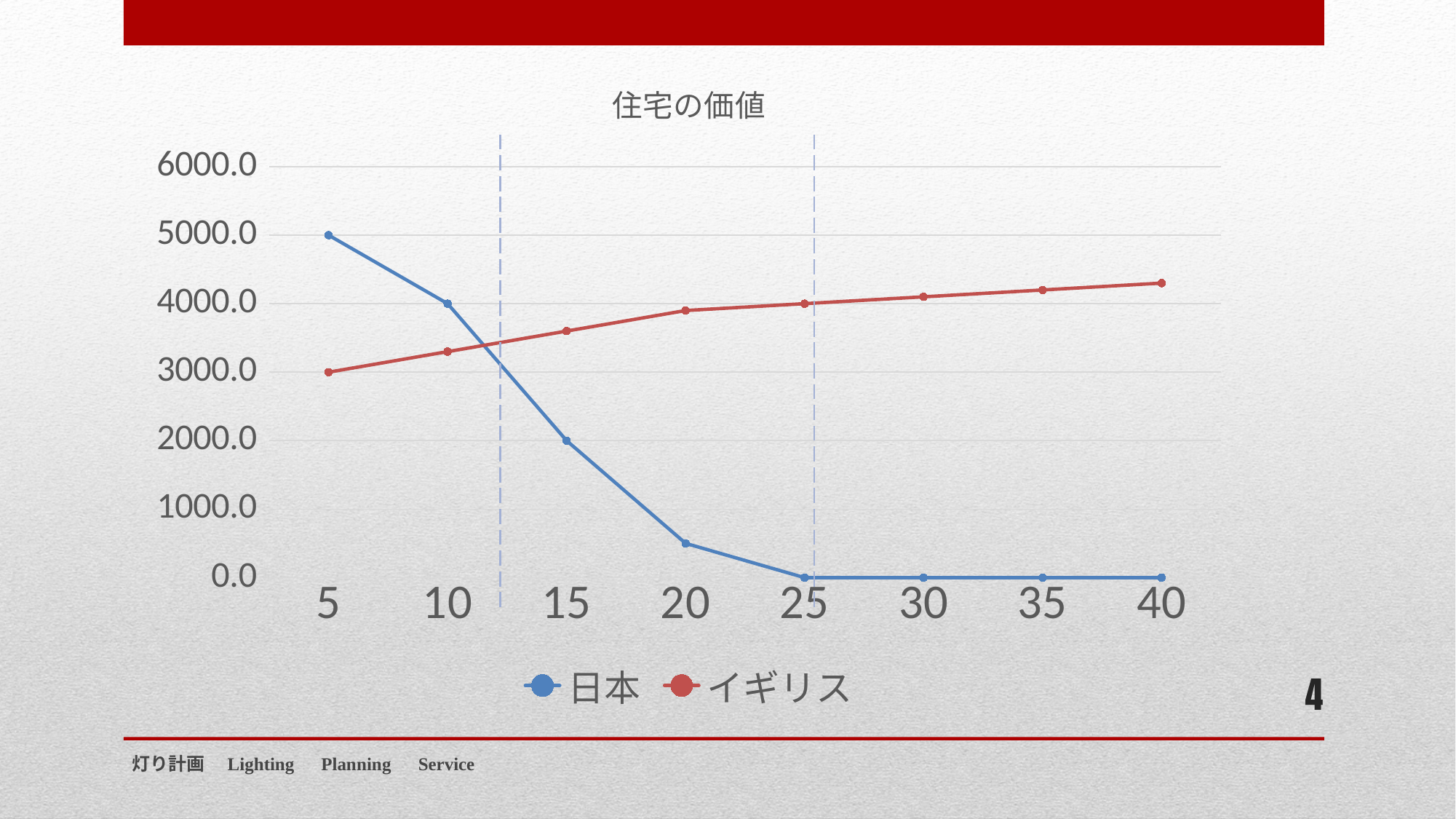

### Chart: 住宅の価値

| Category | 日本 | イギリス |
|---|---|---|
| 5 | 5000.0 | 3000.0 |
| 10 | 4000.0 | 3300.0 |
| 15 | 2000.0 | 3600.0 |
| 20 | 500.0 | 3900.0 |
| 25 | 0.0 | 4000.0 |
| 30 | 0.0 | 4100.0 |
| 35 | 0.0 | 4200.0 |
| 40 | 0.0 | 4300.0 |
4
灯り計画　Lighting　Planning　Service